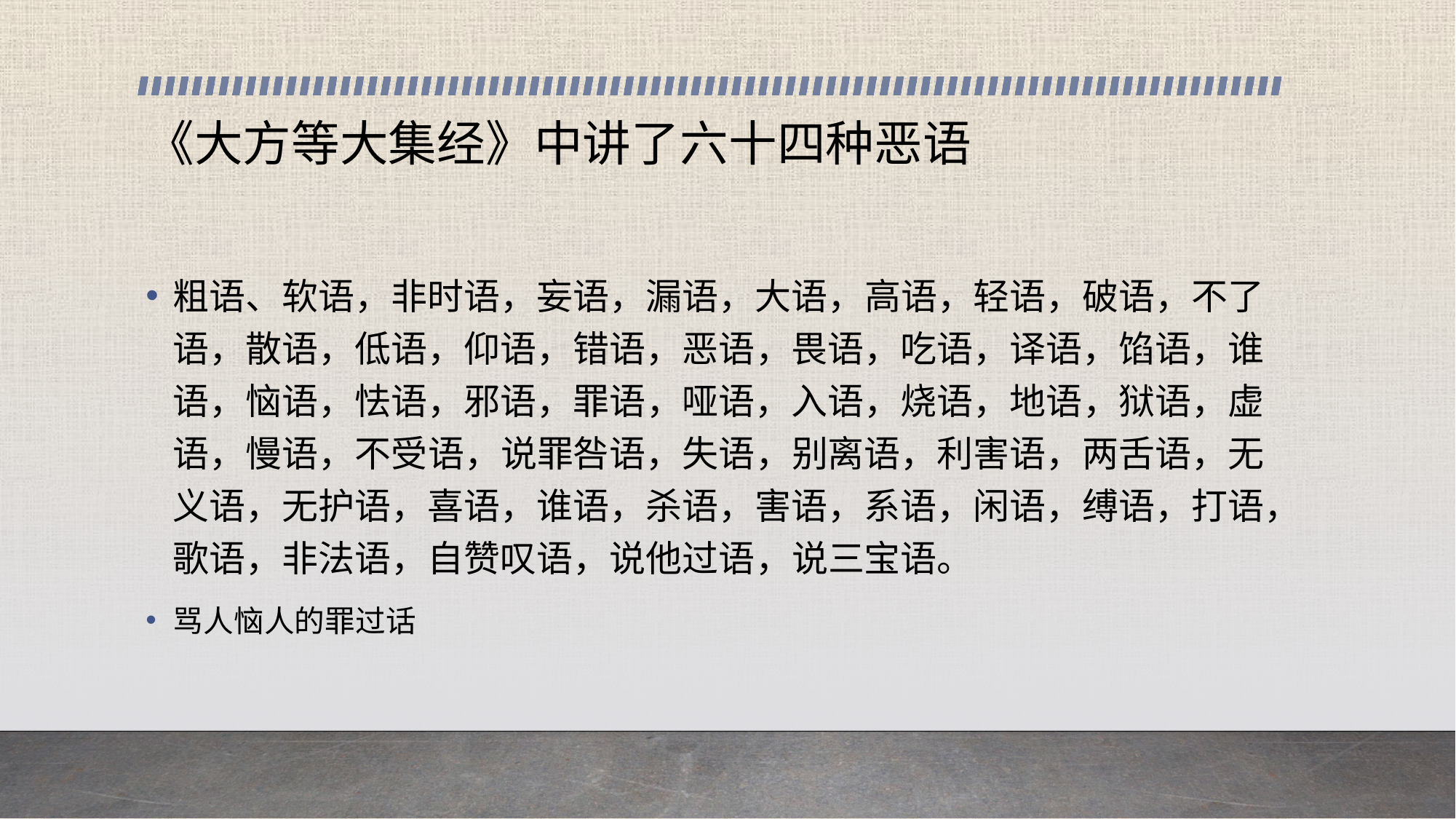

# 《大方等大集经》中讲了六十四种恶语
粗语、软语，非时语，妄语，漏语，大语，高语，轻语，破语，不了语，散语，低语，仰语，错语，恶语，畏语，吃语，译语，馅语，谁语，恼语，怯语，邪语，罪语，哑语，入语，烧语，地语，狱语，虚语，慢语，不受语，说罪咎语，失语，别离语，利害语，两舌语，无义语，无护语，喜语，谁语，杀语，害语，系语，闲语，缚语，打语，歌语，非法语，自赞叹语，说他过语，说三宝语。
骂人恼人的罪过话